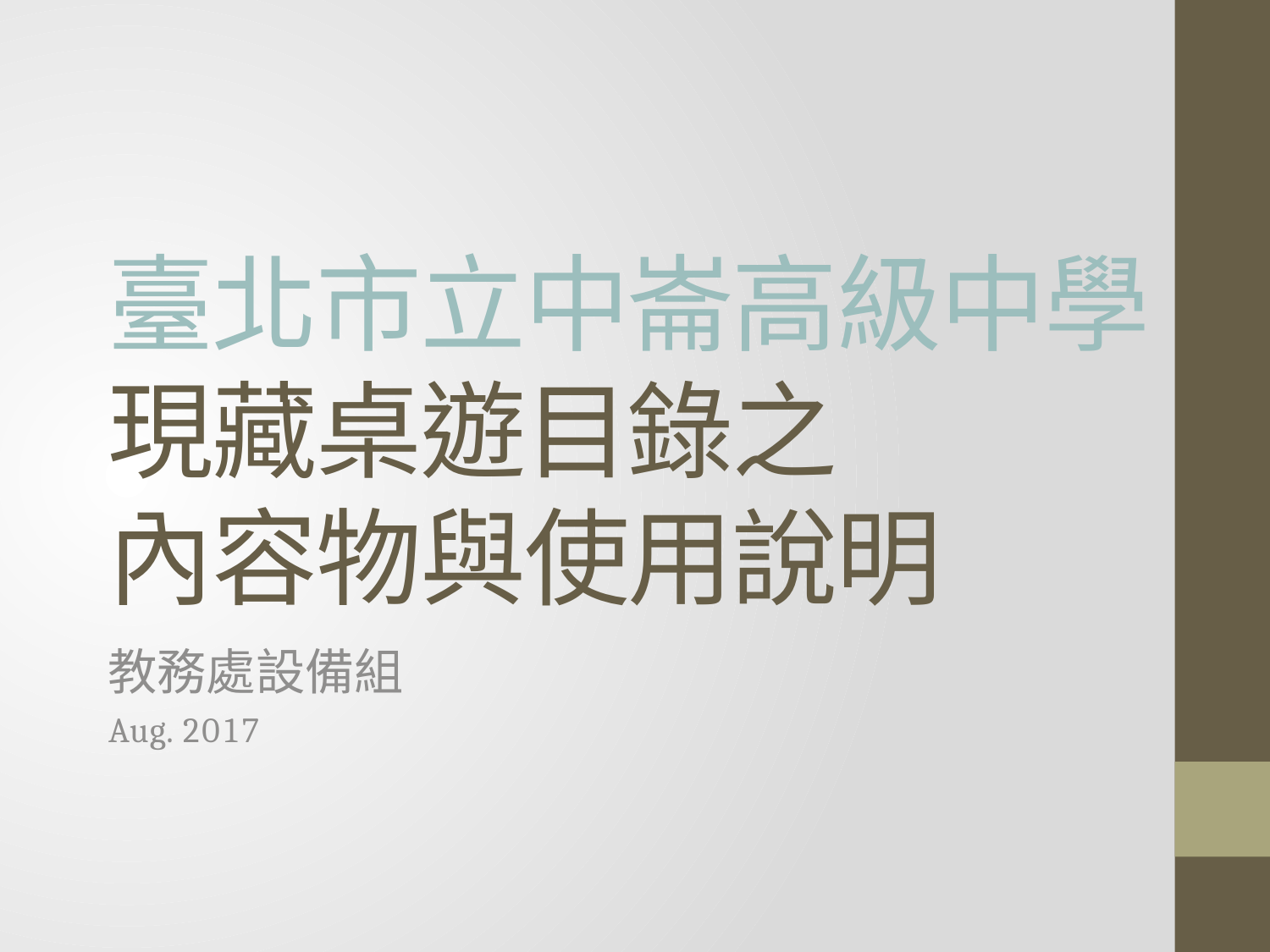

# 臺北市立中崙高級中學 現藏桌遊目錄之 內容物與使用說明
教務處設備組
Aug. 2017